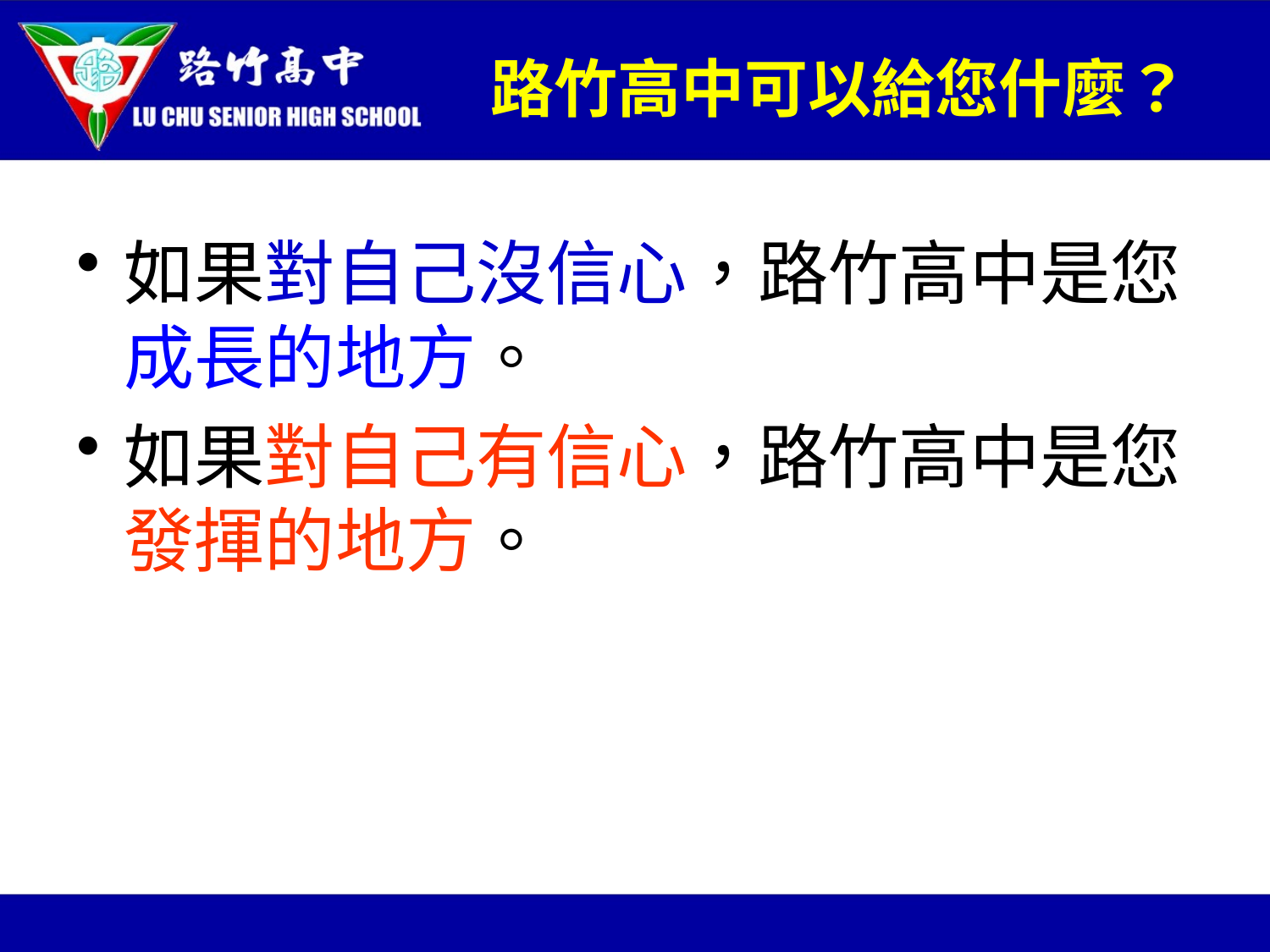

# 路竹高中可以給您什麼？
如果對自己沒信心，路竹高中是您成長的地方。
如果對自己有信心，路竹高中是您發揮的地方。